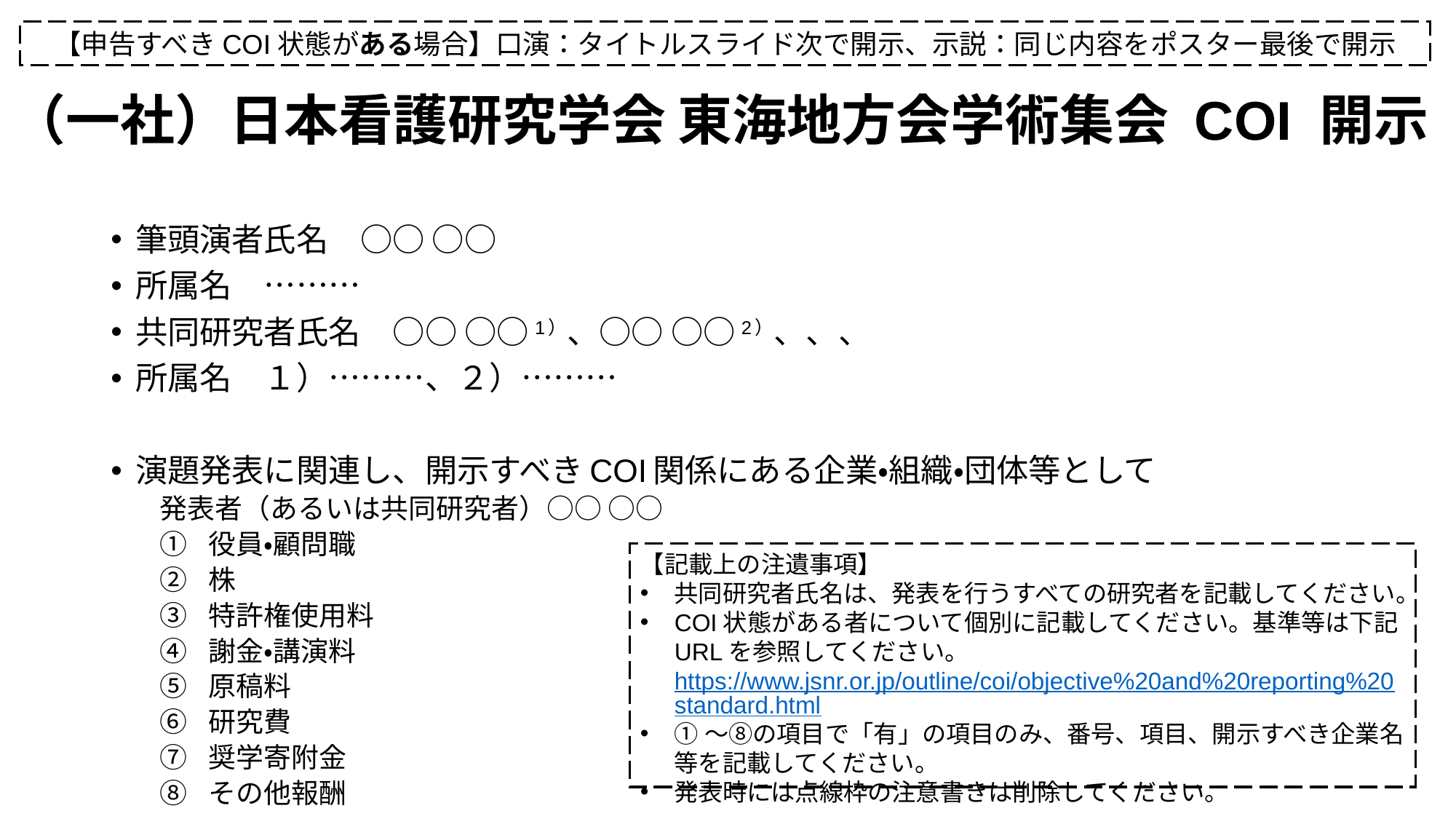

【申告すべきCOI状態がある場合】口演：タイトルスライド次で開示、示説：同じ内容をポスター最後で開示
# （一社）日本看護研究学会 東海地方会学術集会 COI 開示
筆頭演者氏名　○○ ○○
所属名　………
共同研究者氏名　○○ ○○1）、○○ ○○2）、、、
所属名　１）………、２）………

演題発表に関連し、開示すべきCOI関係にある企業・組織・団体等として
発表者（あるいは共同研究者）○○ ○○
役員・顧問職
株
特許権使用料
謝金・講演料
原稿料
研究費
奨学寄附金
その他報酬
【記載上の注遺事項】
共同研究者氏名は、発表を行うすべての研究者を記載してください。
COI状態がある者について個別に記載してください。基準等は下記URLを参照してください。https://www.jsnr.or.jp/outline/coi/objective%20and%20reporting%20standard.html
①～⑧の項目で「有」の項目のみ、番号、項目、開示すべき企業名等を記載してください。
発表時には点線枠の注意書きは削除してください。